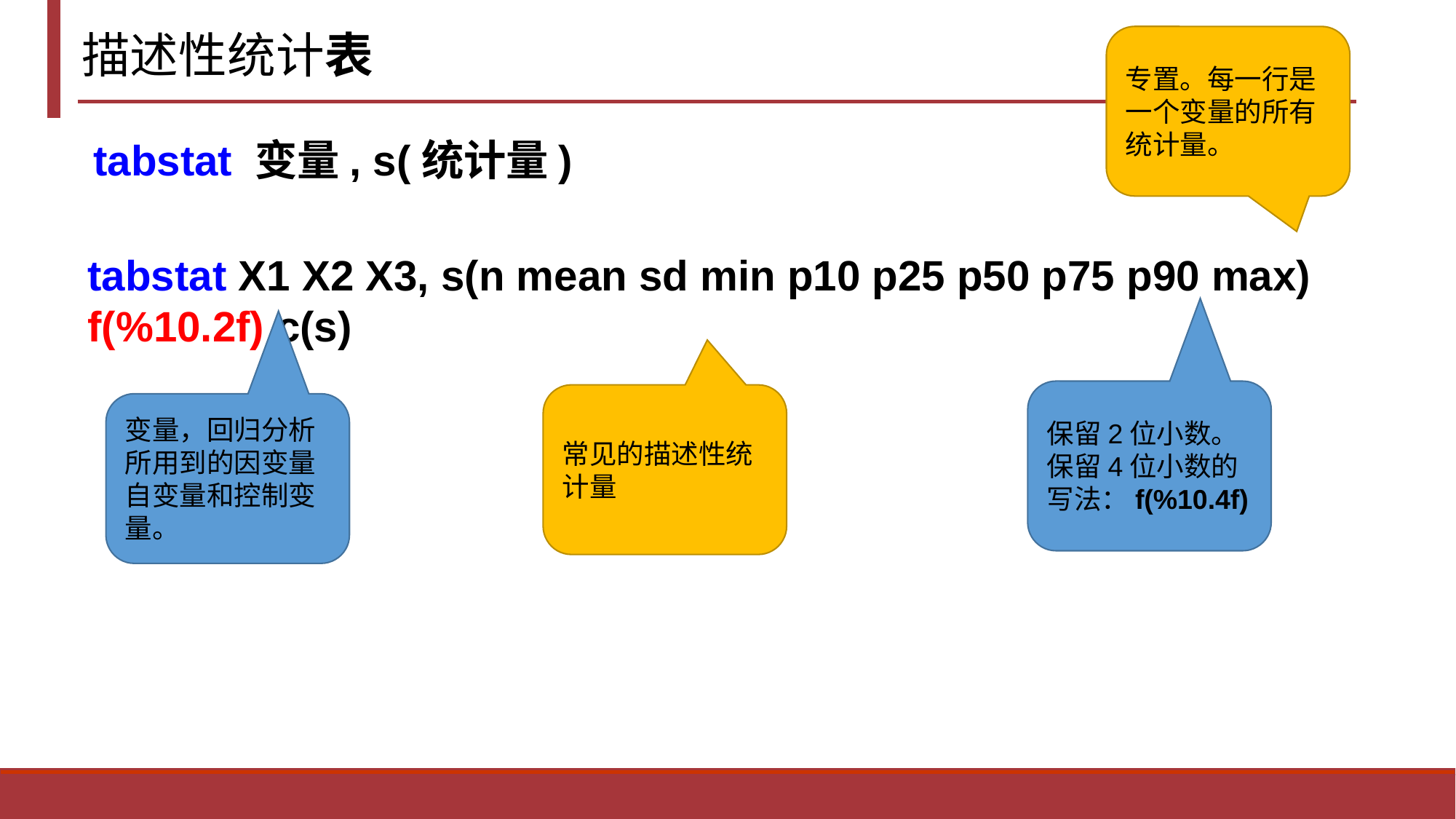

描述性统计表
专置。每一行是一个变量的所有统计量。

tabstat 变量, s(统计量)

tabstat X1 X2 X3, s(n mean sd min p10 p25 p50 p75 p90 max) f(%10.2f) c(s)

保留2位小数。保留4位小数的写法：f(%10.4f)
常见的描述性统计量
变量，回归分析所用到的因变量自变量和控制变量。